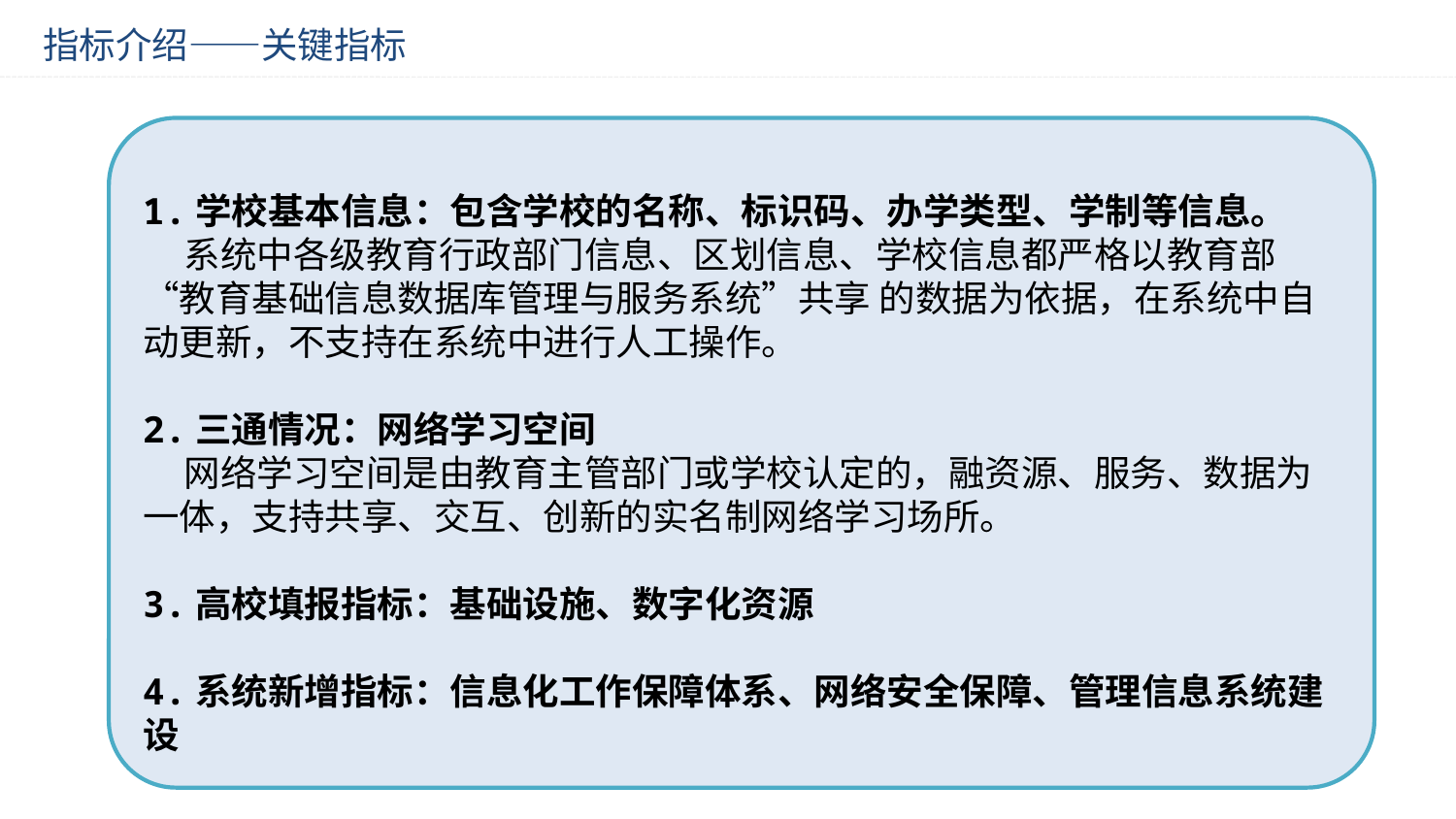

指标介绍——关键指标

1.学校基本信息：包含学校的名称、标识码、办学类型、学制等信息。
    系统中各级教育行政部门信息、区划信息、学校信息都严格以教育部“教育基础信息数据库管理与服务系统”共享 的数据为依据，在系统中自动更新，不支持在系统中进行人工操作。

2.三通情况：网络学习空间
    网络学习空间是由教育主管部门或学校认定的，融资源、服务、数据为一体，支持共享、交互、创新的实名制网络学习场所。

3.高校填报指标：基础设施、数字化资源

4.系统新增指标：信息化工作保障体系、网络安全保障、管理信息系统建设